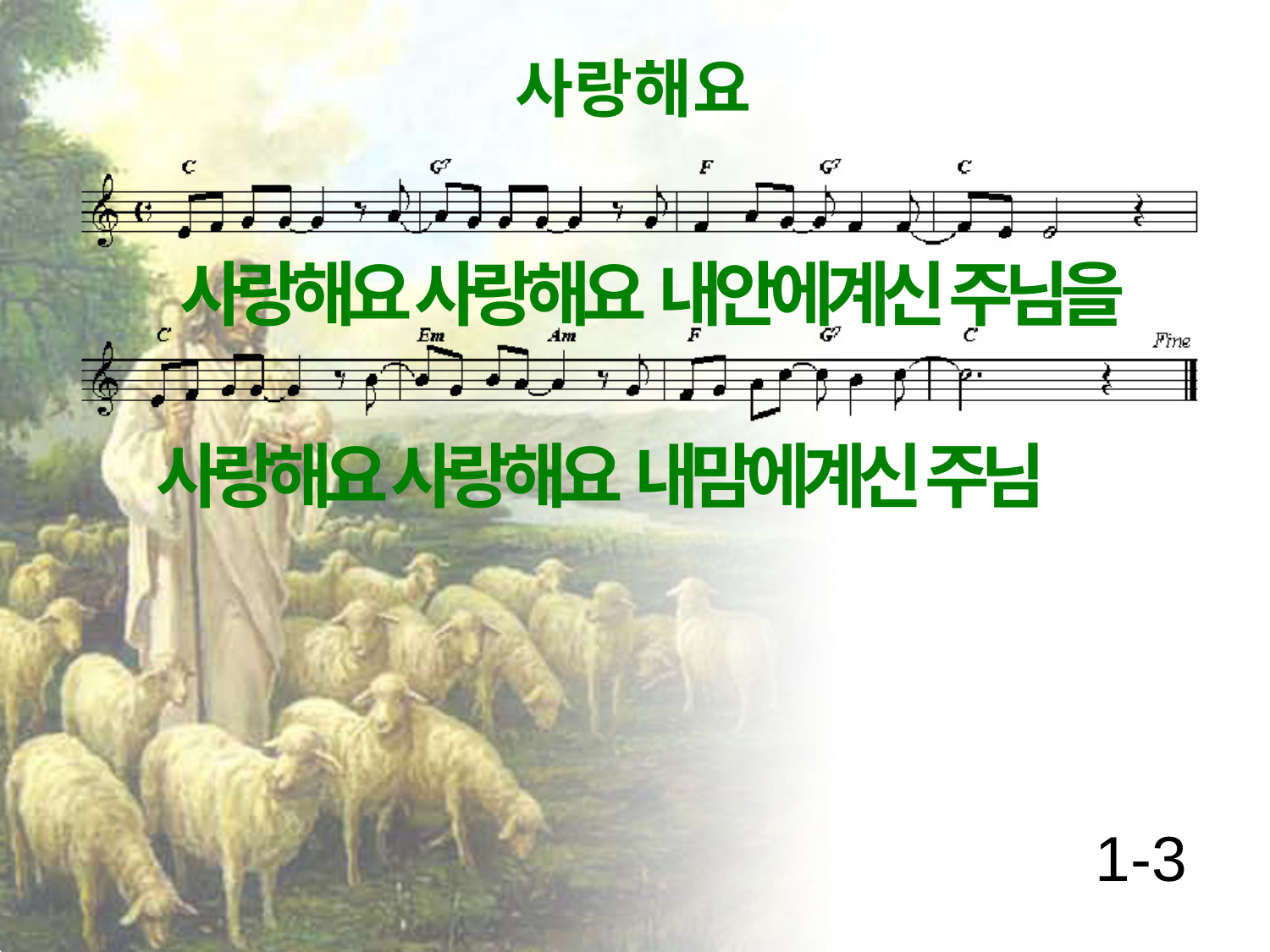

사랑해요
사랑해요 사랑해요 내안에계신 주님을
사랑해요 사랑해요 내맘에계신 주님
1-3